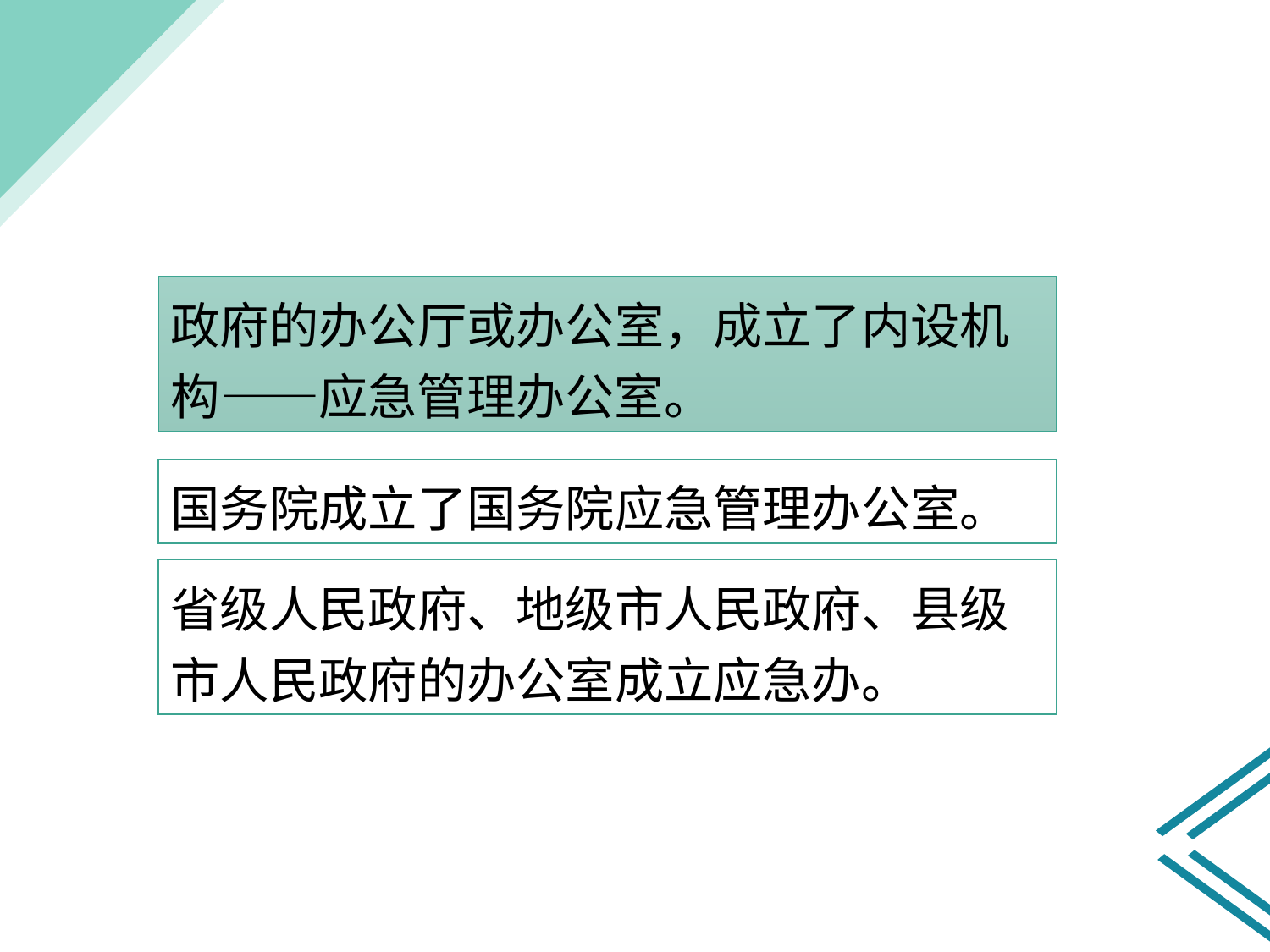

政府的办公厅或办公室，成立了内设机构——应急管理办公室。
国务院成立了国务院应急管理办公室。
省级人民政府、地级市人民政府、县级市人民政府的办公室成立应急办。